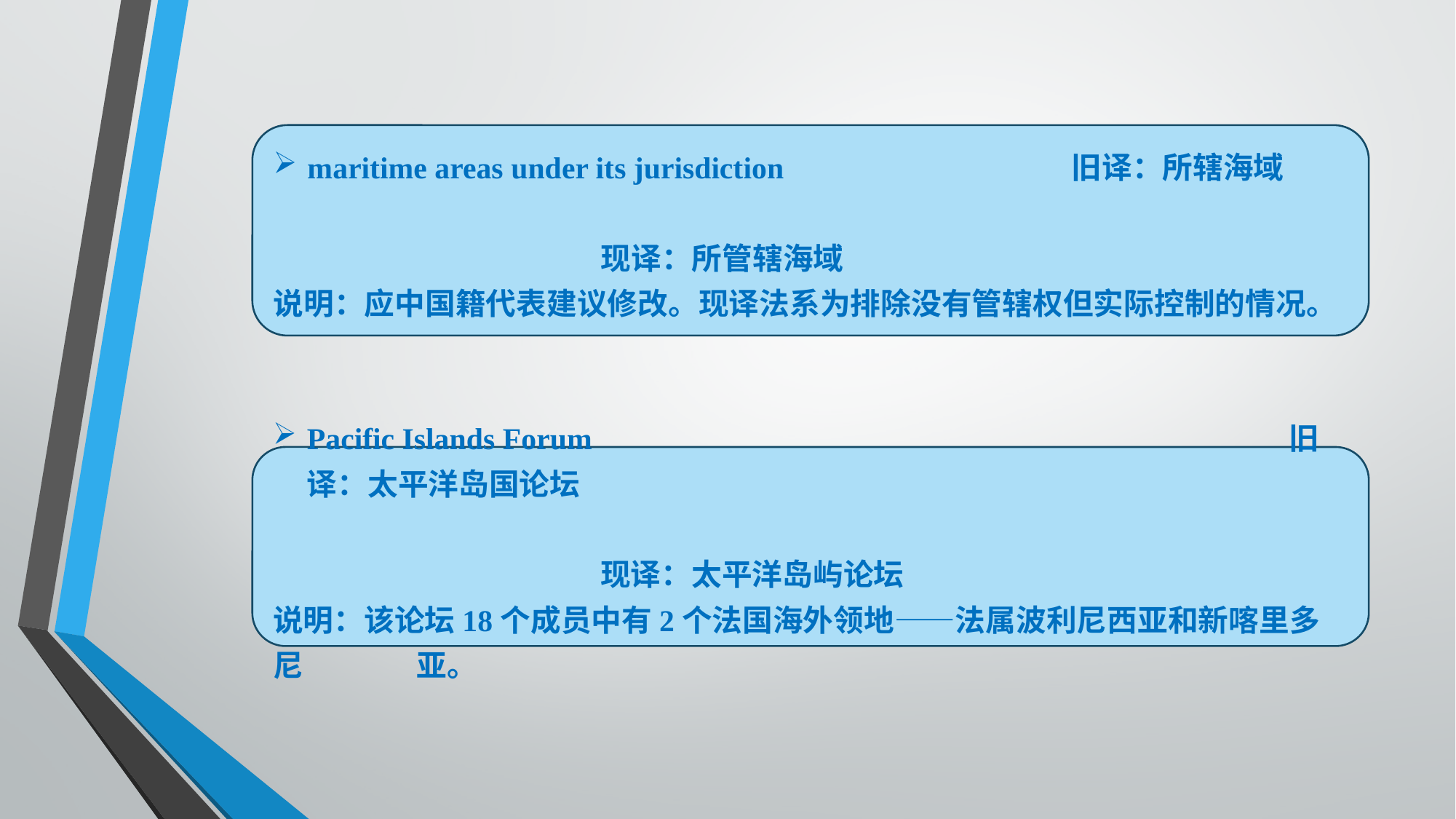

maritime areas under its jurisdiction			旧译：所辖海域
												现译：所管辖海域
说明：应中国籍代表建议修改。现译法系为排除没有管辖权但实际控制的情况。
Pacific Islands Forum							旧译：太平洋岛国论坛
												现译：太平洋岛屿论坛
说明：该论坛18个成员中有2个法国海外领地——法属波利尼西亚和新喀里多尼	     亚。